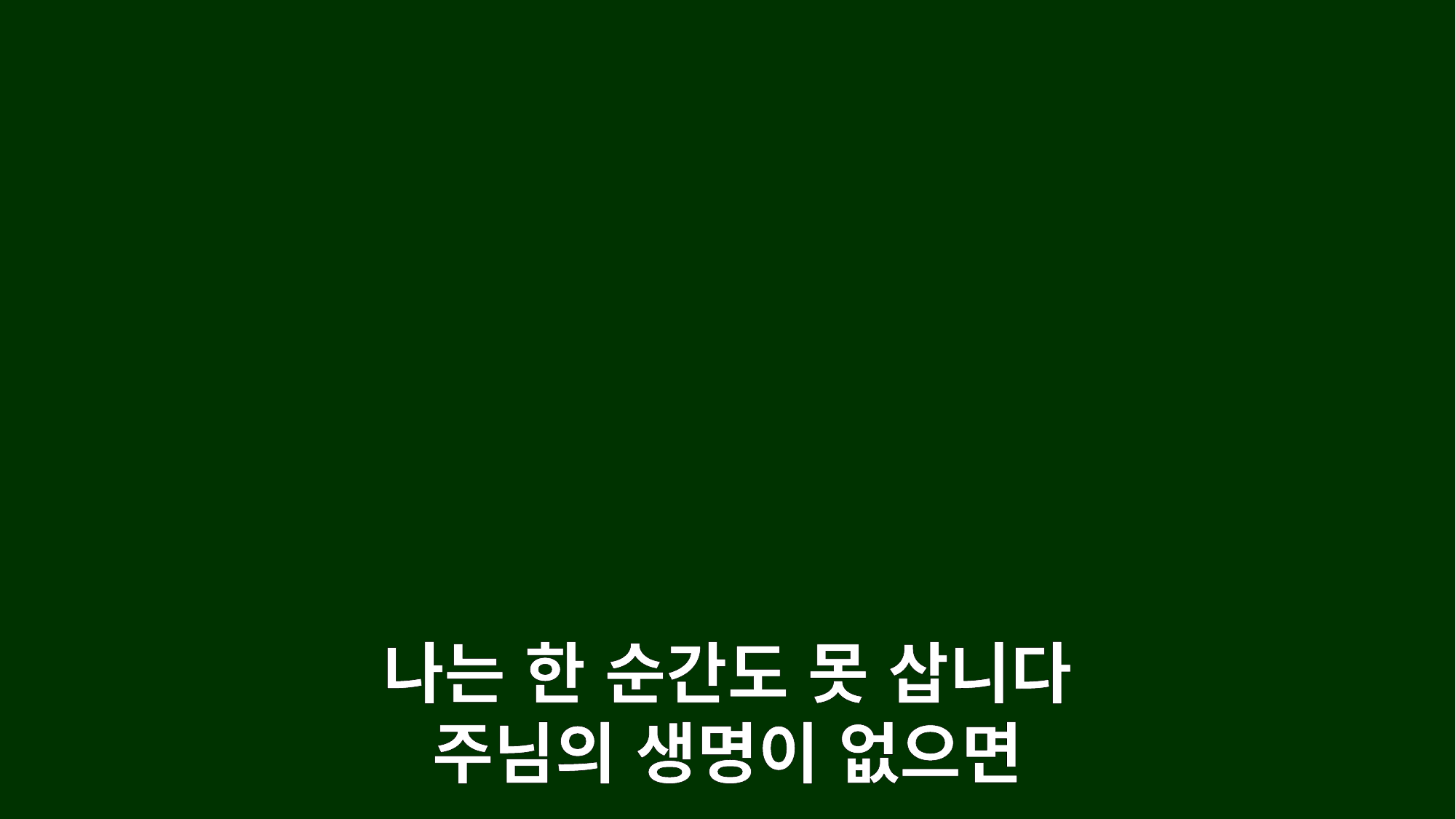

나는 한 순간도 못 삽니다
주님의 생명이 없으면